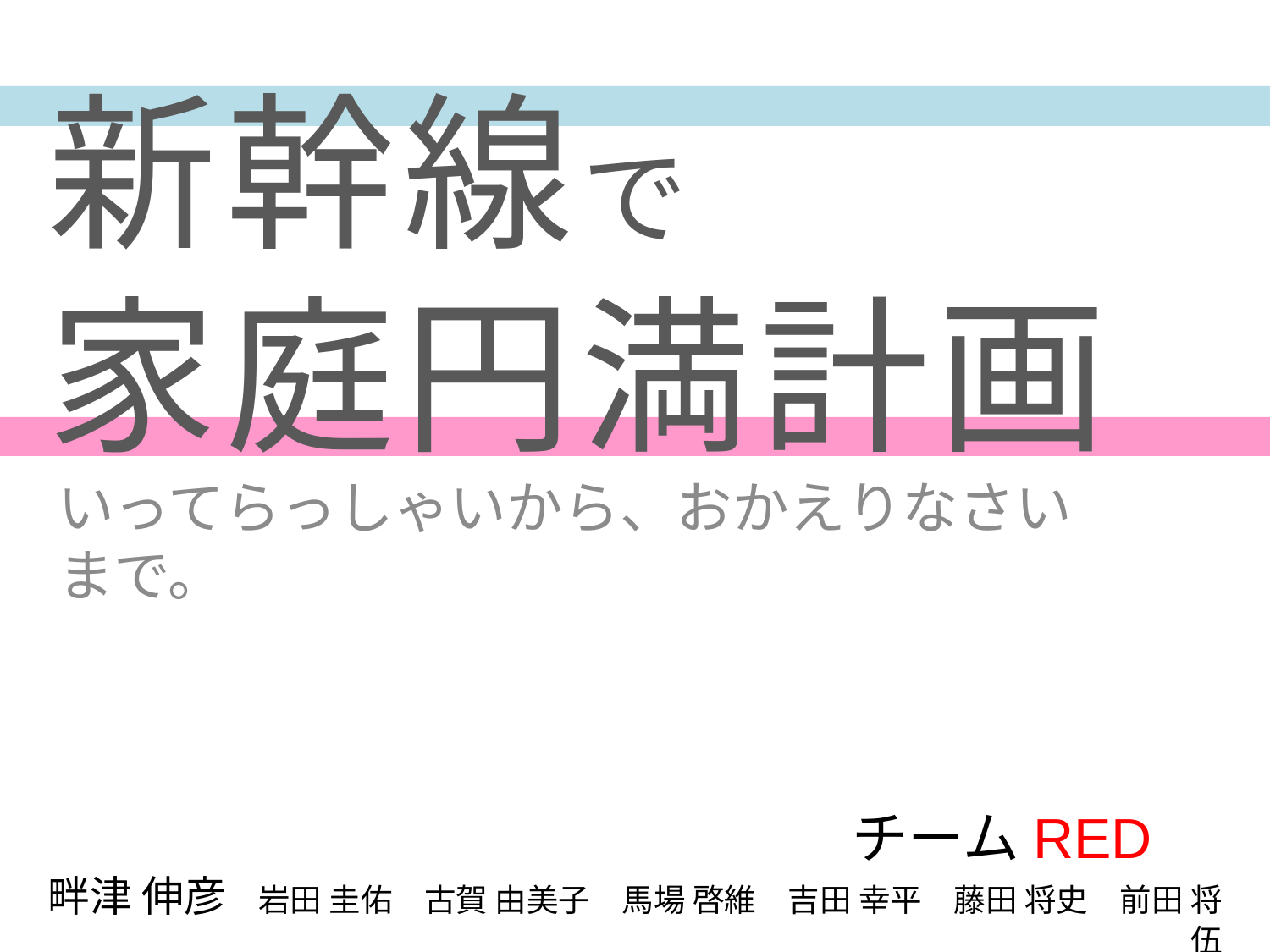

# 新幹線で 家庭円満計画

いってらっしゃいから、おかえりなさいまで。
チームRED
畔津 伸彦　岩田 圭佑　古賀 由美子　馬場 啓維　吉田 幸平　藤田 将史　前田 将伍